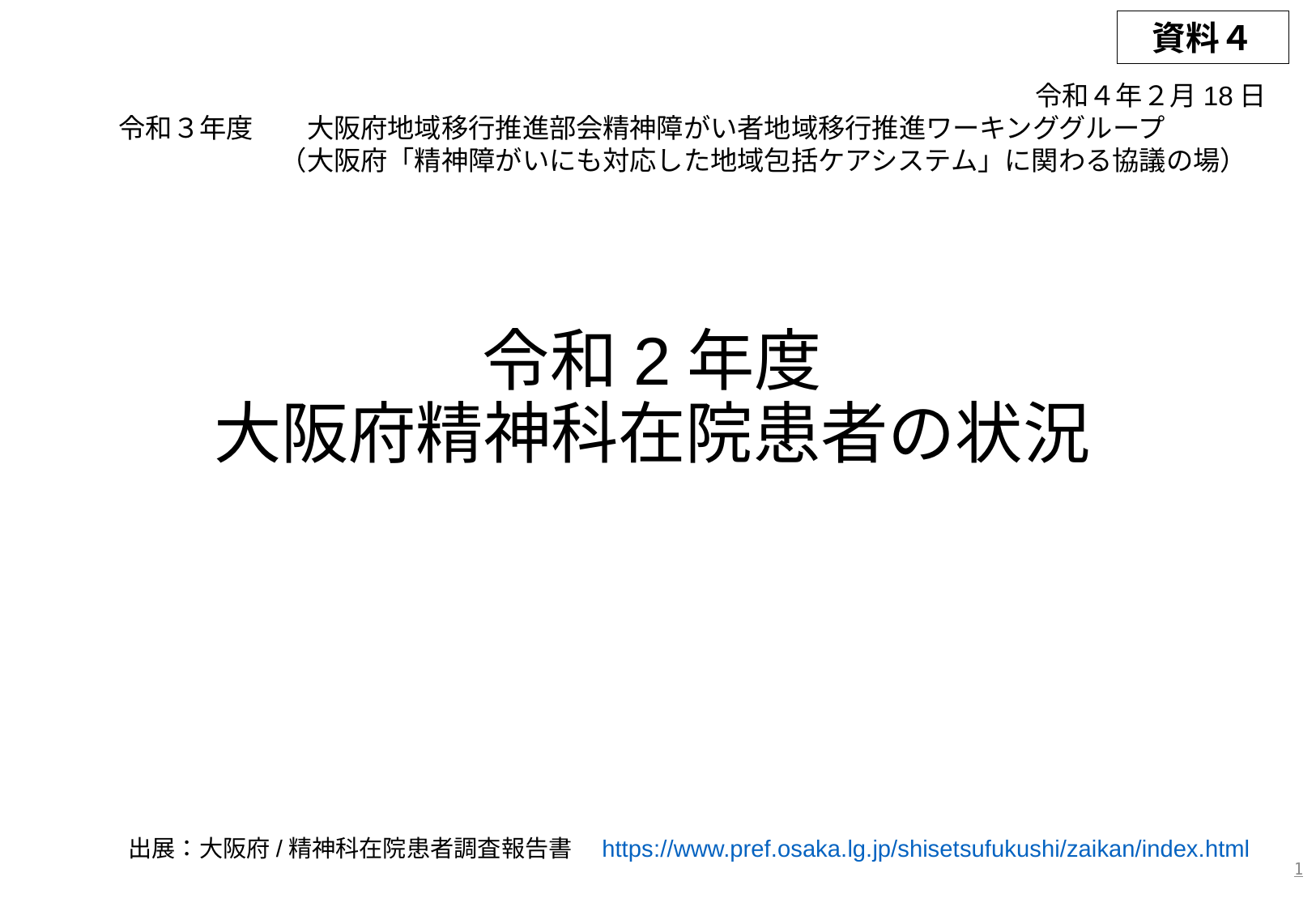

資料４
令和４年２月18日
　　　令和３年度　　大阪府地域移行推進部会精神障がい者地域移行推進ワーキンググループ
　　　　　　　　　（大阪府「精神障がいにも対応した地域包括ケアシステム」に関わる協議の場）
# 令和2年度 大阪府精神科在院患者の状況
出展：大阪府/精神科在院患者調査報告書　https://www.pref.osaka.lg.jp/shisetsufukushi/zaikan/index.html
1